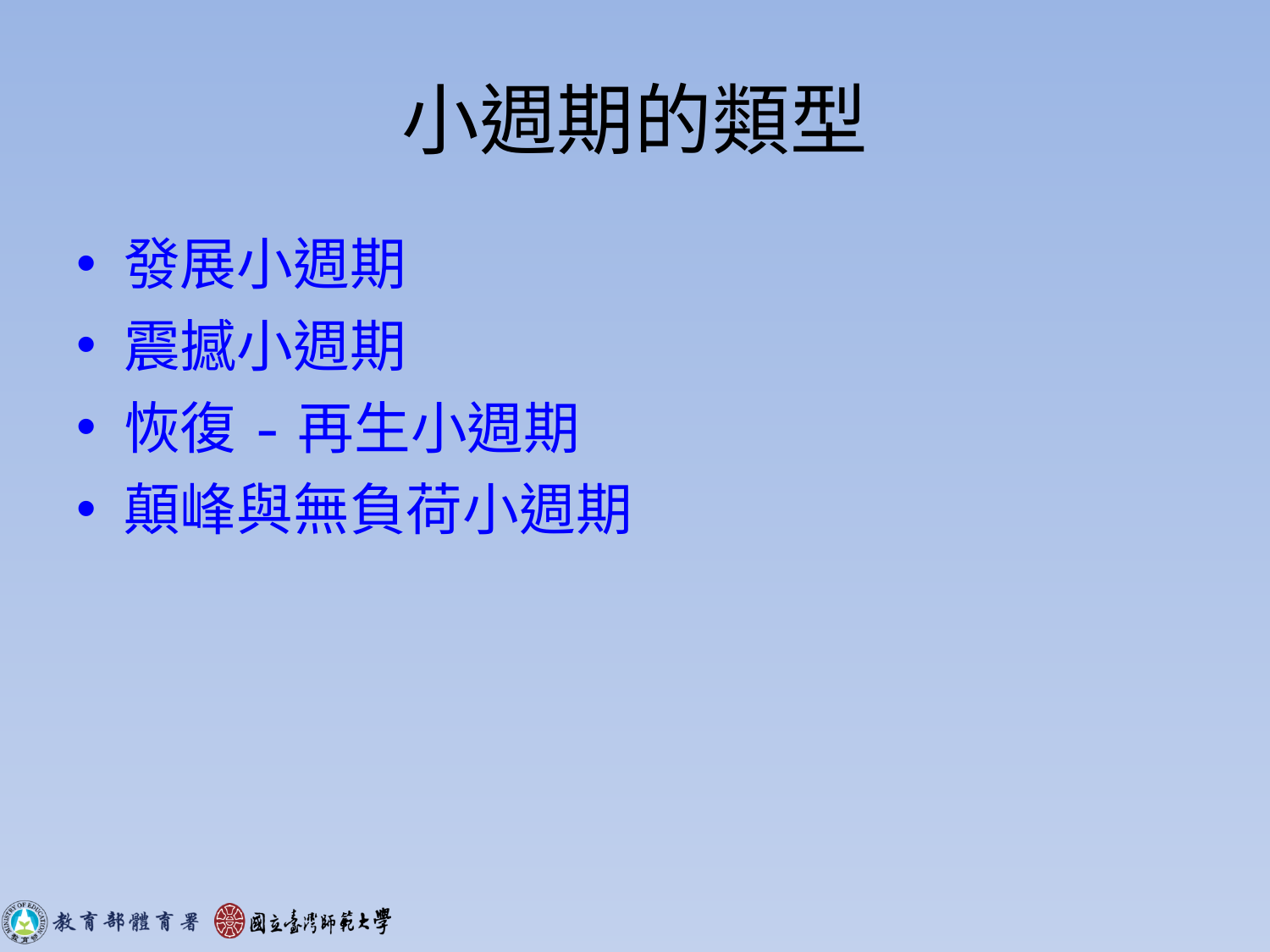

# 小週期的類型
發展小週期
震撼小週期
恢復-再生小週期
顛峰與無負荷小週期